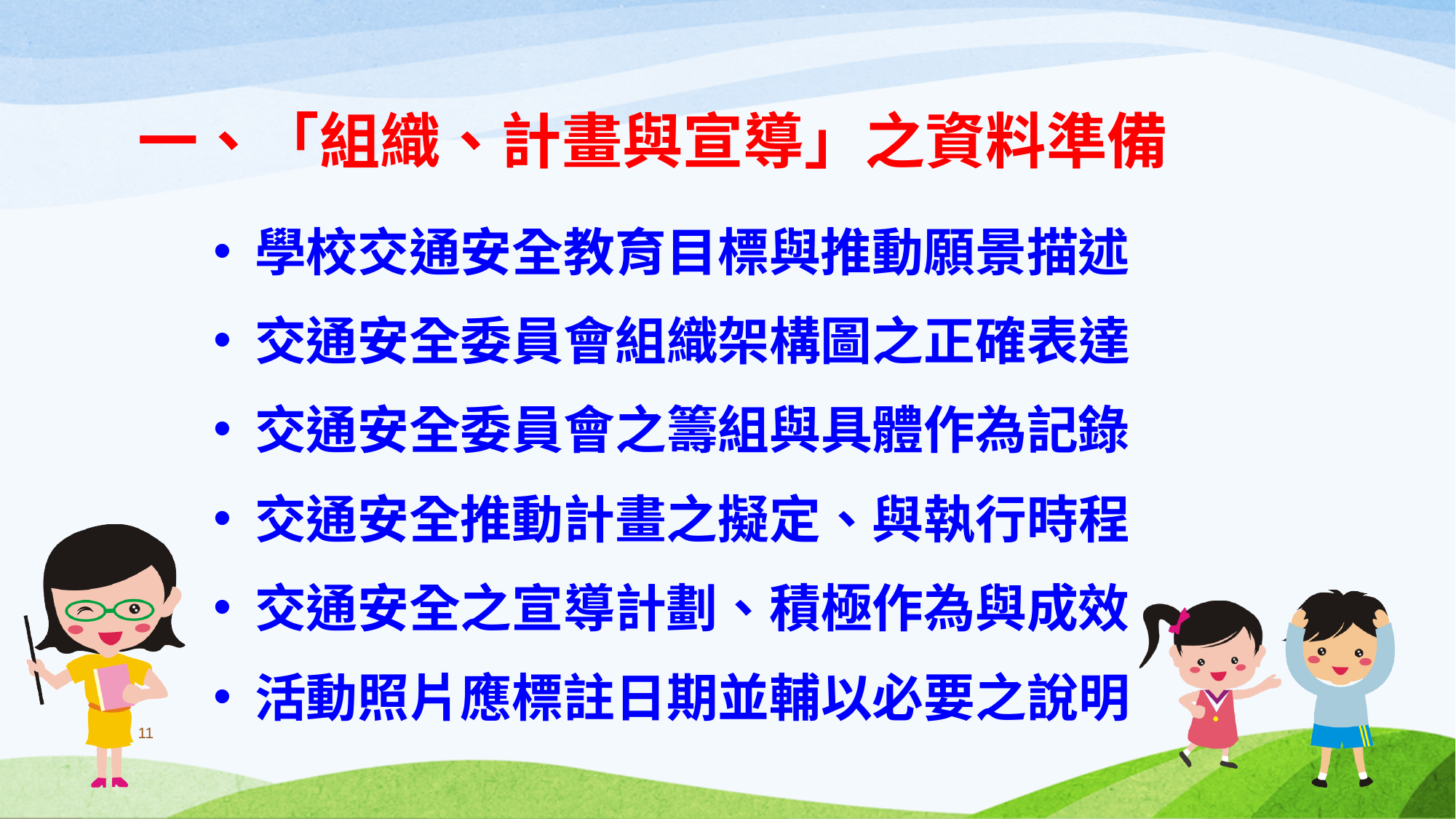

# 一、「組織、計畫與宣導」之資料準備
學校交通安全教育目標與推動願景描述
交通安全委員會組織架構圖之正確表達
交通安全委員會之籌組與具體作為記錄
交通安全推動計畫之擬定、與執行時程
交通安全之宣導計劃、積極作為與成效
活動照片應標註日期並輔以必要之說明

11